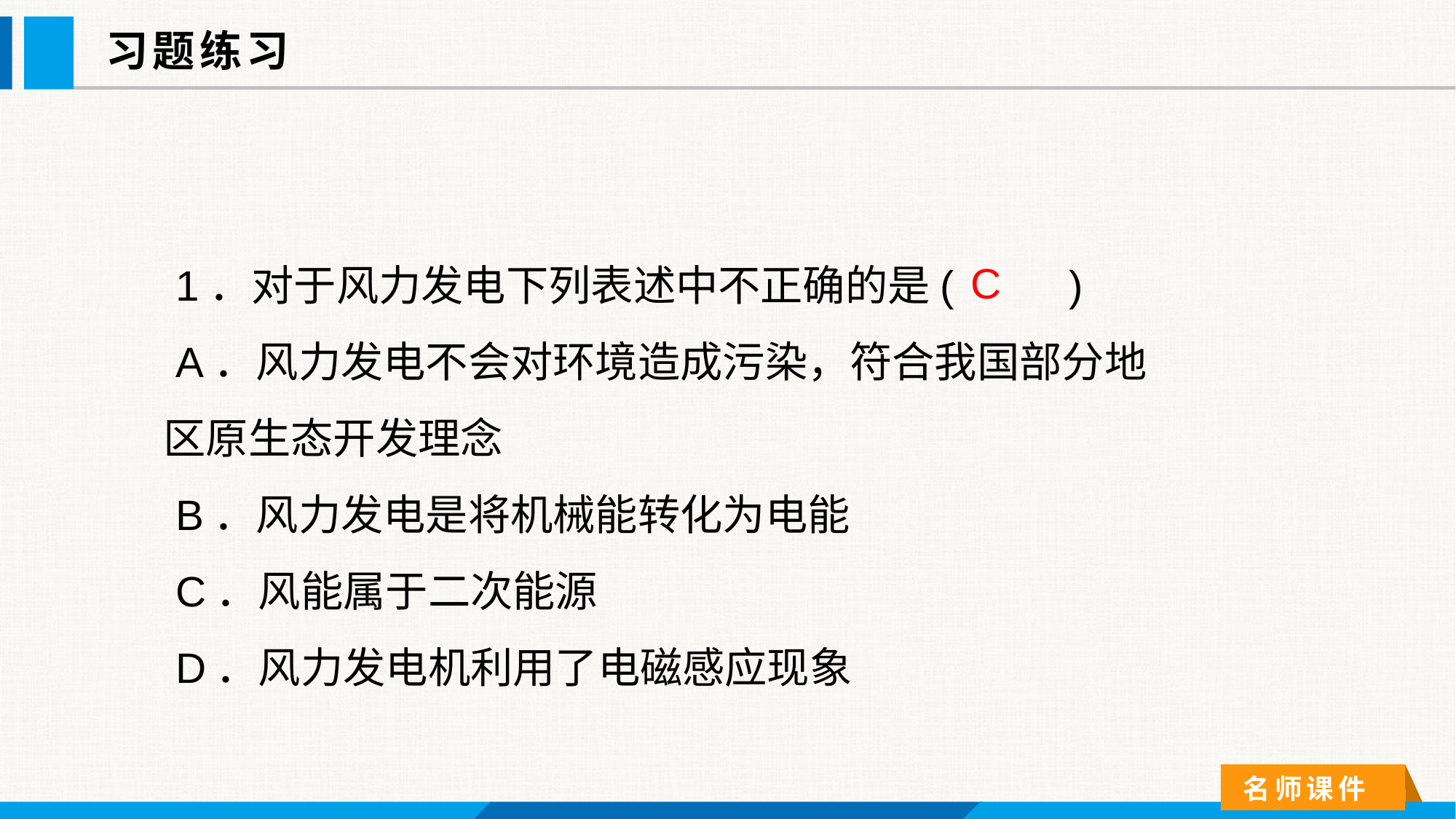

习题练习
 1．对于风力发电下列表述中不正确的是(　 　)
 A．风力发电不会对环境造成污染，符合我国部分地区原生态开发理念
 B．风力发电是将机械能转化为电能
 C．风能属于二次能源
 D．风力发电机利用了电磁感应现象
C